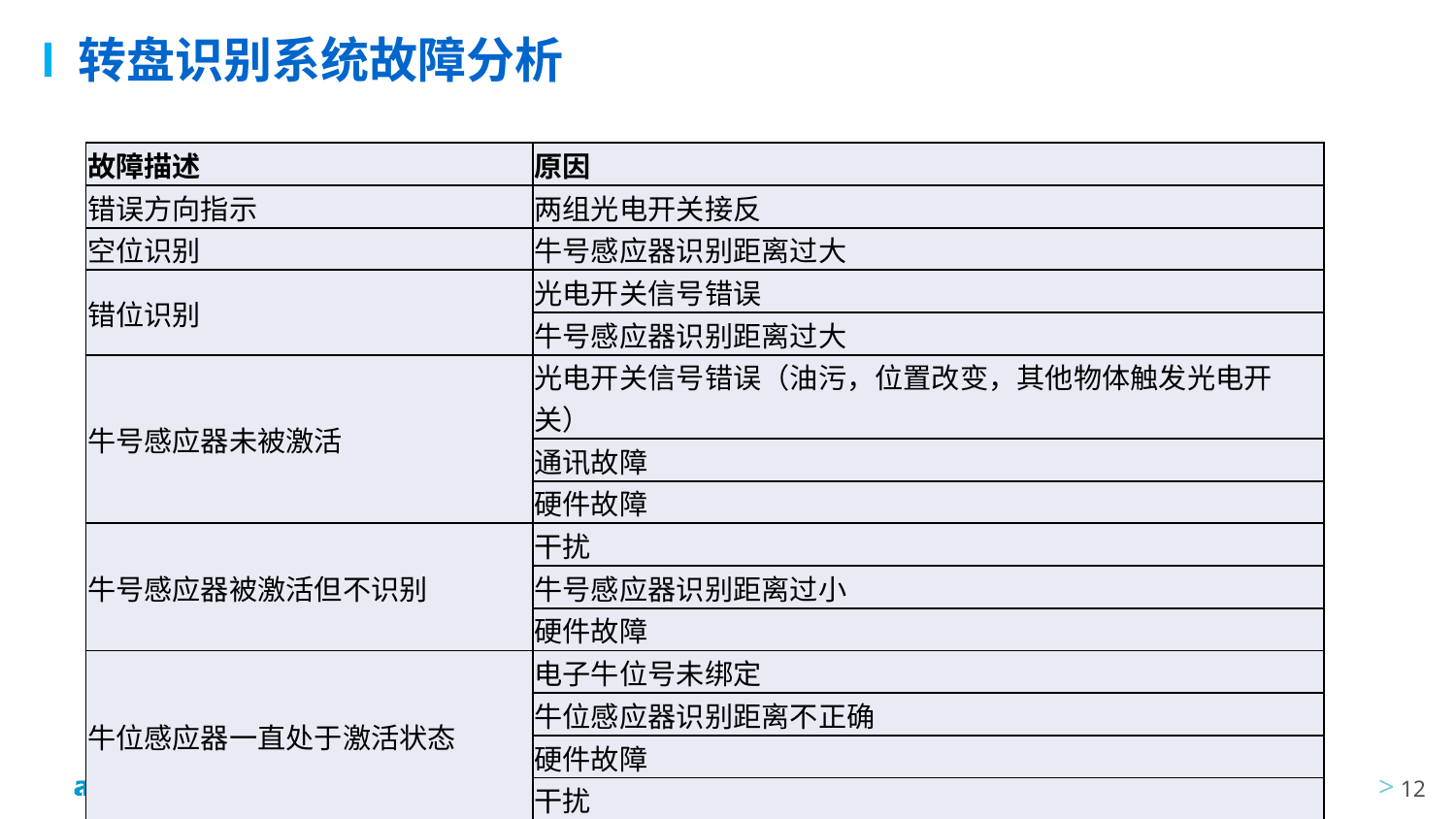

# 转盘识别系统故障分析
| 故障描述 | 原因 |
| --- | --- |
| 错误方向指示 | 两组光电开关接反 |
| 空位识别 | 牛号感应器识别距离过大 |
| 错位识别 | 光电开关信号错误 |
|  | 牛号感应器识别距离过大 |
| 牛号感应器未被激活 | 光电开关信号错误（油污，位置改变，其他物体触发光电开关） |
|  | 通讯故障 |
|  | 硬件故障 |
| 牛号感应器被激活但不识别 | 干扰 |
|  | 牛号感应器识别距离过小 |
|  | 硬件故障 |
| 牛位感应器一直处于激活状态 | 电子牛位号未绑定 |
|  | 牛位感应器识别距离不正确 |
|  | 硬件故障 |
|  | 干扰 |